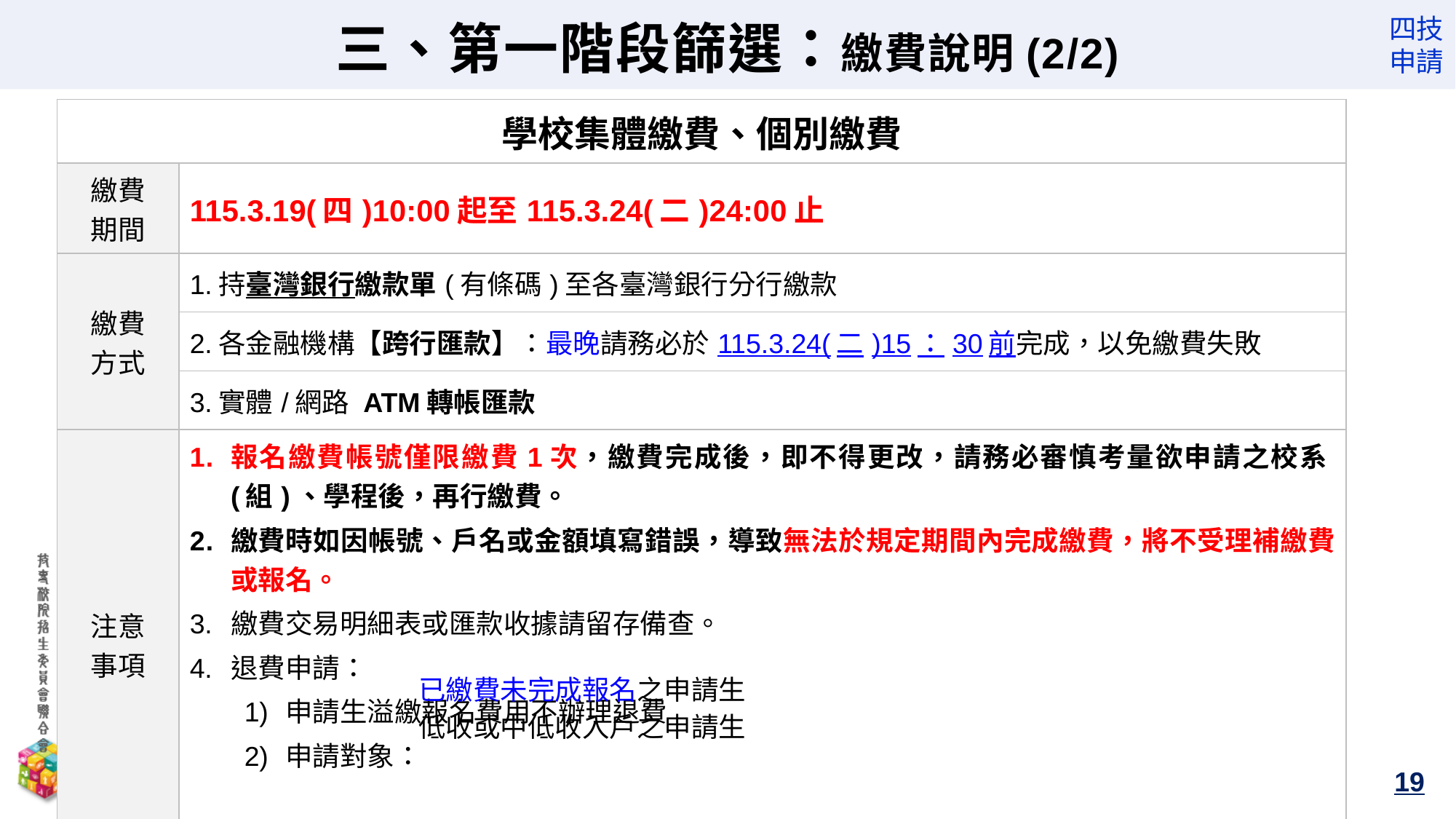

三、第一階段篩選：繳費說明(2/2)
| 學校集體繳費、個別繳費 |  |
| --- | --- |
| 繳費 期間 | 115.3.19(四)10:00起至115.3.24(二)24:00止 |
| 繳費 方式 | 1.持臺灣銀行繳款單(有條碼)至各臺灣銀行分行繳款 |
|  | 2.各金融機構【跨行匯款】：最晚請務必於115.3.24(二)15：30前完成，以免繳費失敗 |
|  | 3.實體/網路 ATM轉帳匯款 |
| 注意 事項 | 報名繳費帳號僅限繳費1次，繳費完成後，即不得更改，請務必審慎考量欲申請之校系(組)、學程後，再行繳費。 繳費時如因帳號、戶名或金額填寫錯誤，導致無法於規定期間內完成繳費，將不受理補繳費或報名。 繳費交易明細表或匯款收據請留存備查。 退費申請： 申請生溢繳報名費用不辦理退費 申請對象： 申請時間：115.3.30(一)前 |
已繳費未完成報名之申請生
低收或中低收入戶之申請生
19